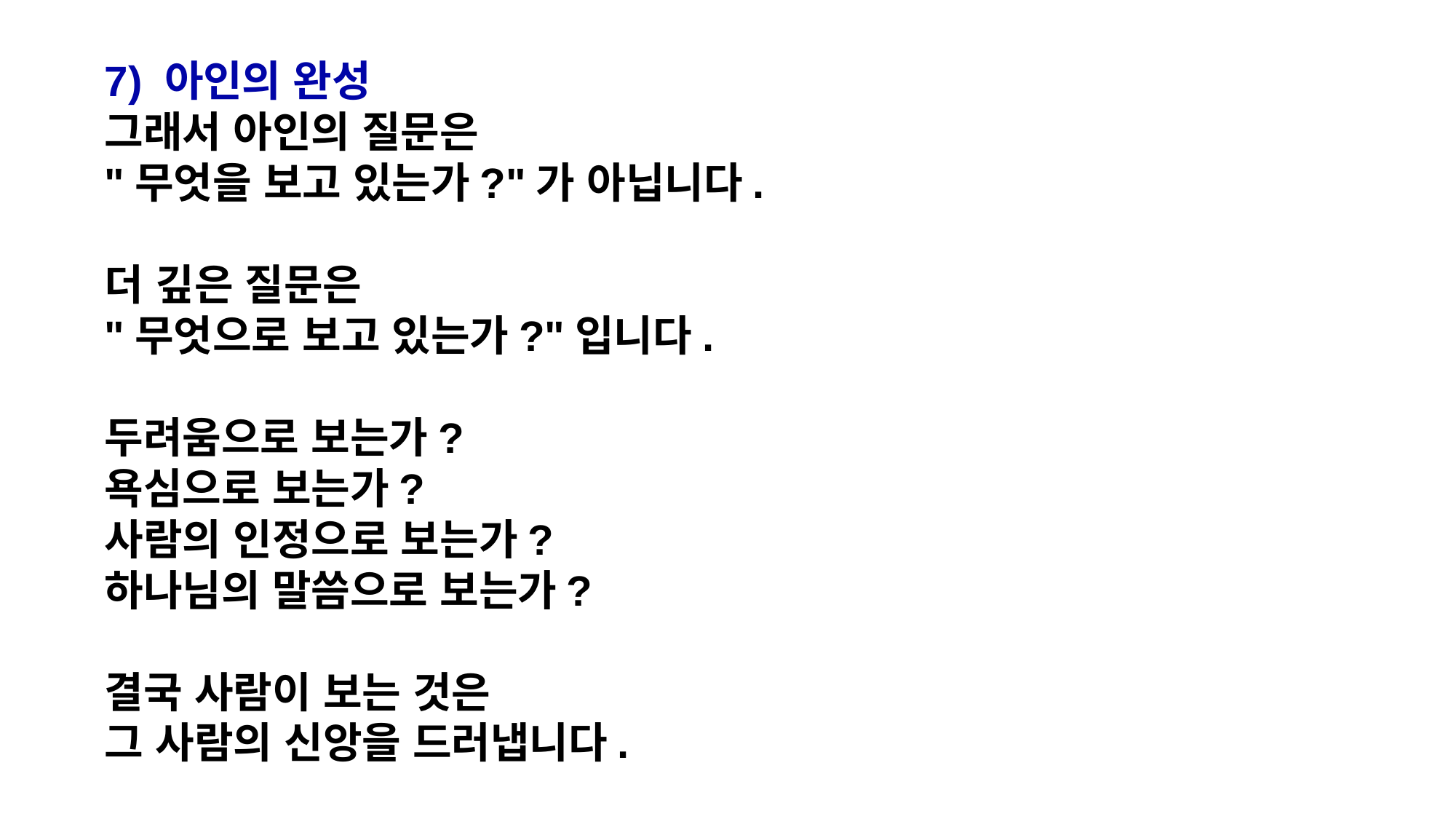

7) 아인의 완성
그래서 아인의 질문은
"무엇을 보고 있는가?"가 아닙니다.

더 깊은 질문은
"무엇으로 보고 있는가?"입니다.

두려움으로 보는가?
욕심으로 보는가?
사람의 인정으로 보는가?
하나님의 말씀으로 보는가?

결국 사람이 보는 것은
그 사람의 신앙을 드러냅니다.